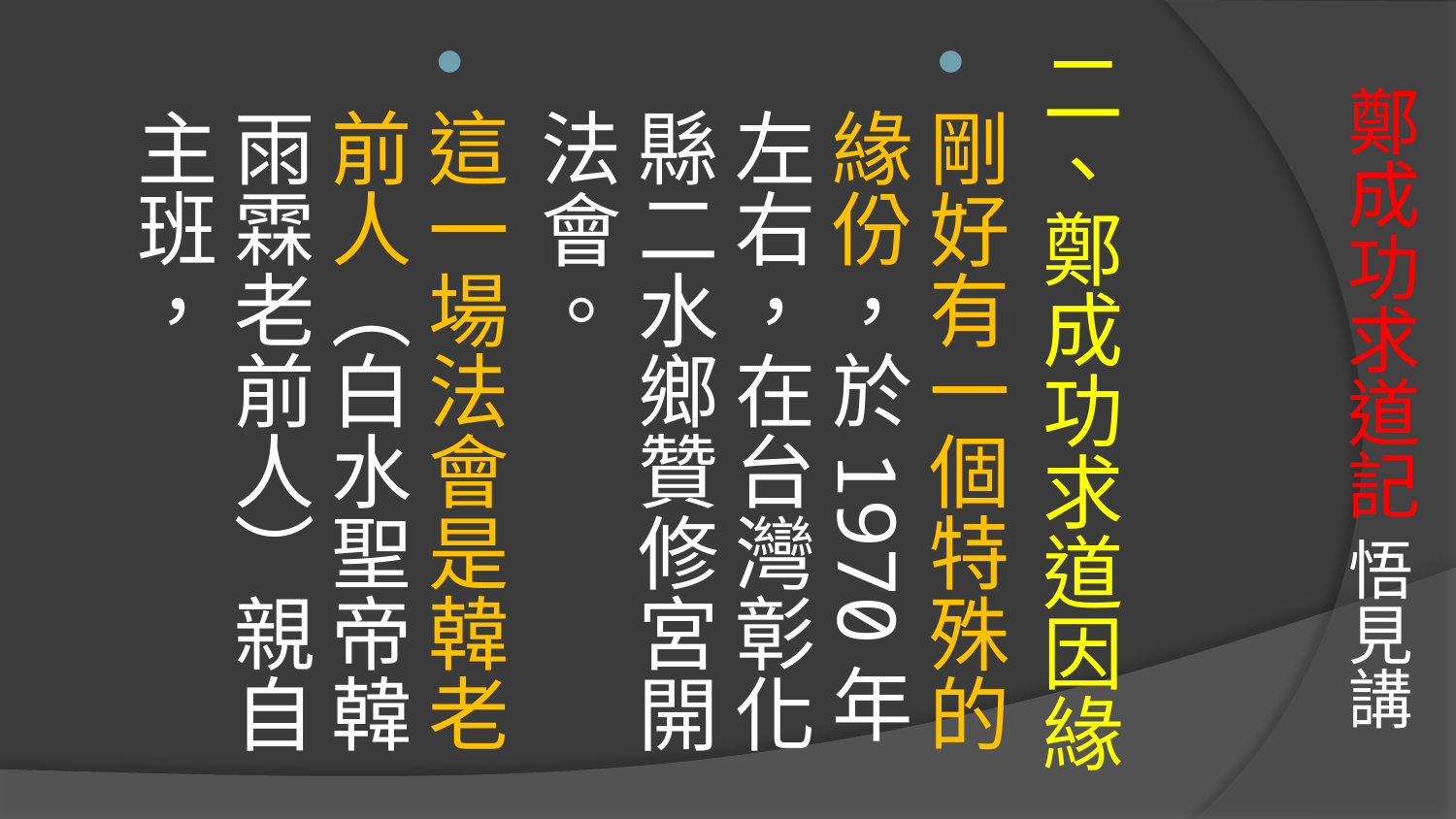

# 鄭成功求道記 悟見講
二、鄭成功求道因緣
剛好有一個特殊的緣份，於1970年左右，在台灣彰化縣二水鄉贊修宮開法會。
這一場法會是韓老前人（白水聖帝韓雨霖老前人）親自主班，